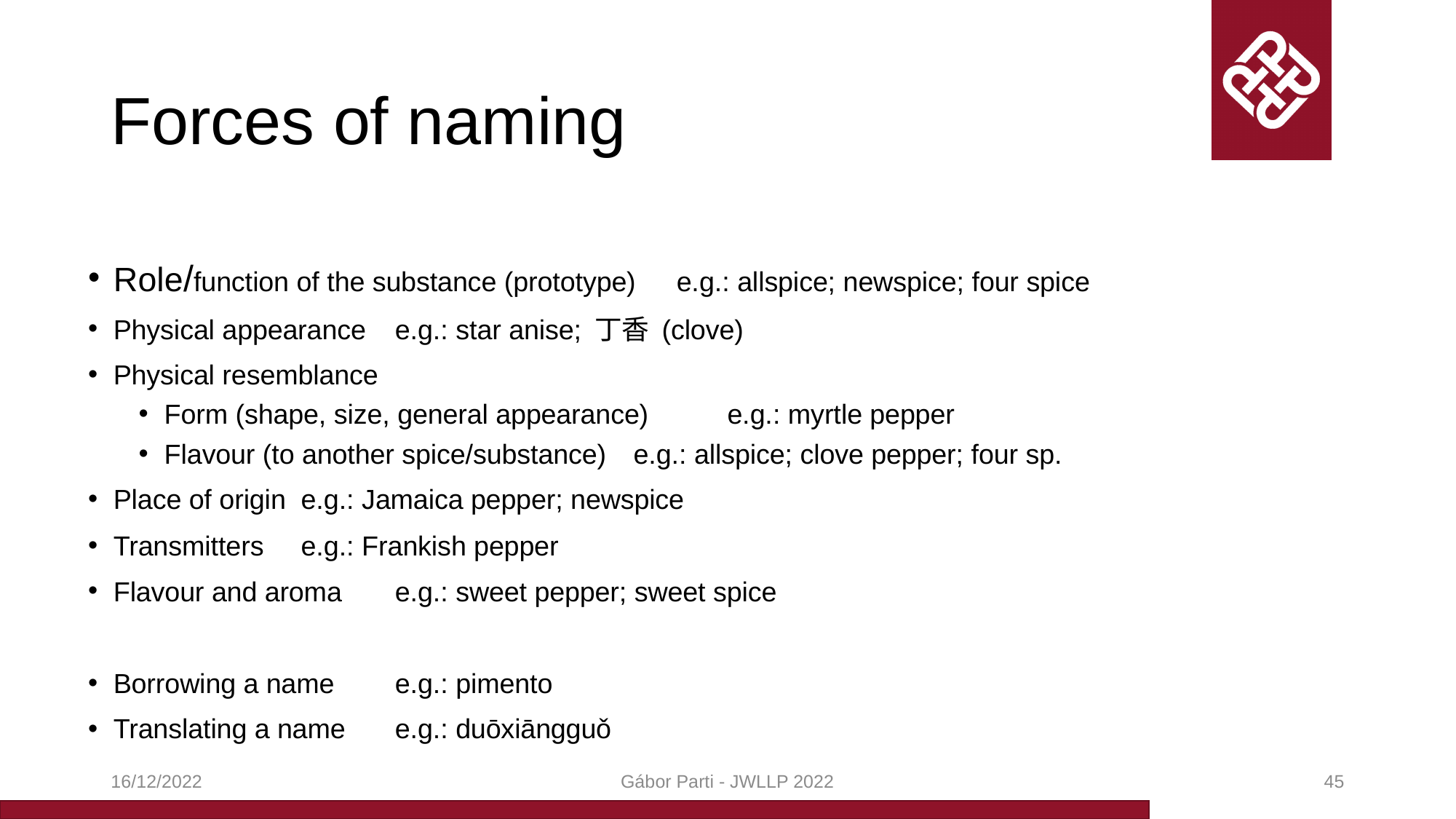

# Forces of naming
Role/function of the substance (prototype)		e.g.: allspice; newspice; four spice
Physical appearance				e.g.: star anise; 丁香 (clove)
Physical resemblance
Form (shape, size, general appearance)		e.g.: myrtle pepper
Flavour (to another spice/substance)		e.g.: allspice; clove pepper; four sp.
Place of origin 					e.g.: Jamaica pepper; newspice
Transmitters					e.g.: Frankish pepper
Flavour and aroma				e.g.: sweet pepper; sweet spice

Borrowing a name				e.g.: pimento
Translating a name				e.g.: duōxiāngguǒ

16/12/2022
Gábor Parti - JWLLP 2022
45